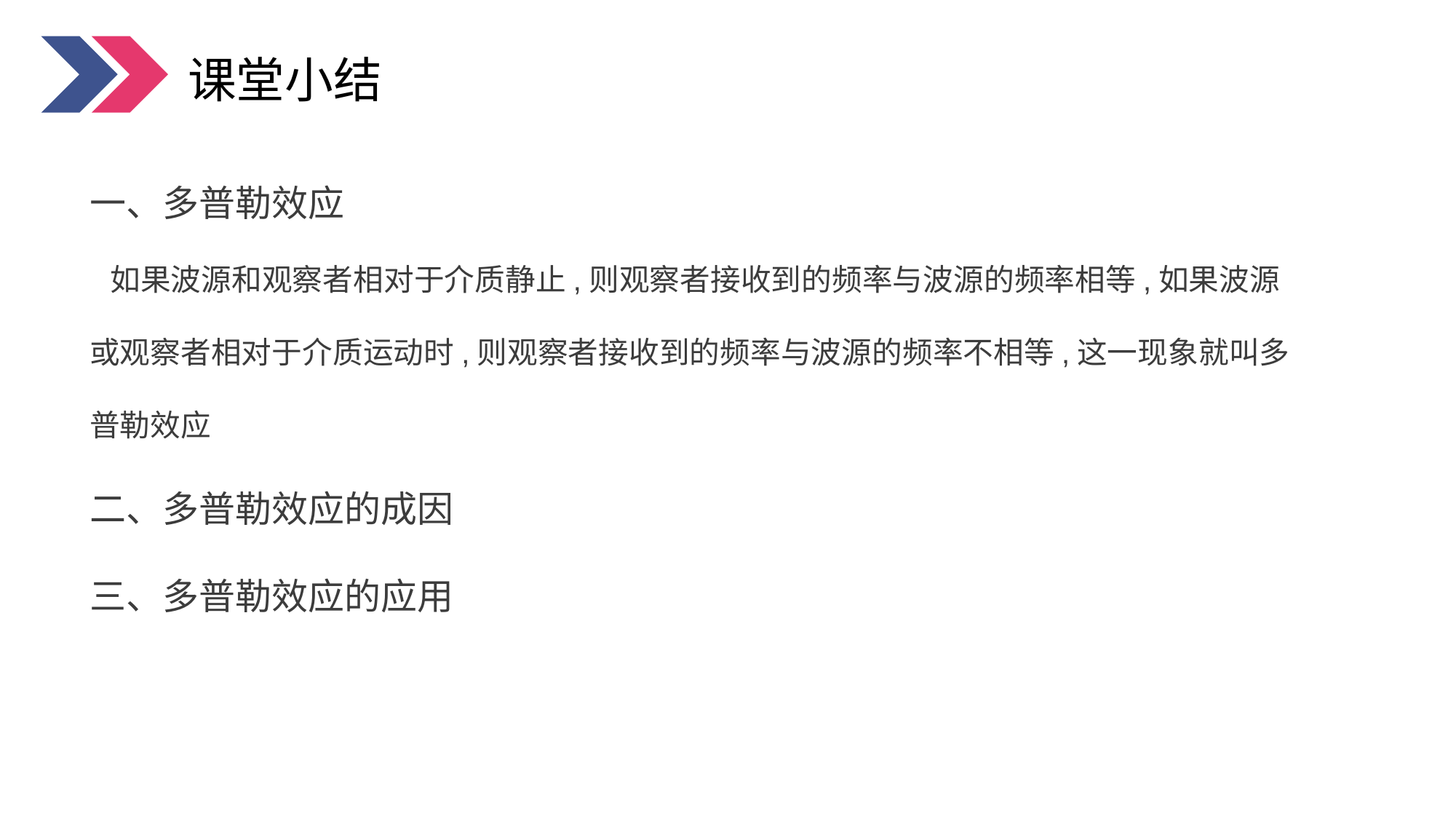

课堂小结
一、多普勒效应
  如果波源和观察者相对于介质静止,则观察者接收到的频率与波源的频率相等,如果波源或观察者相对于介质运动时,则观察者接收到的频率与波源的频率不相等,这一现象就叫多普勒效应
二、多普勒效应的成因
三、多普勒效应的应用